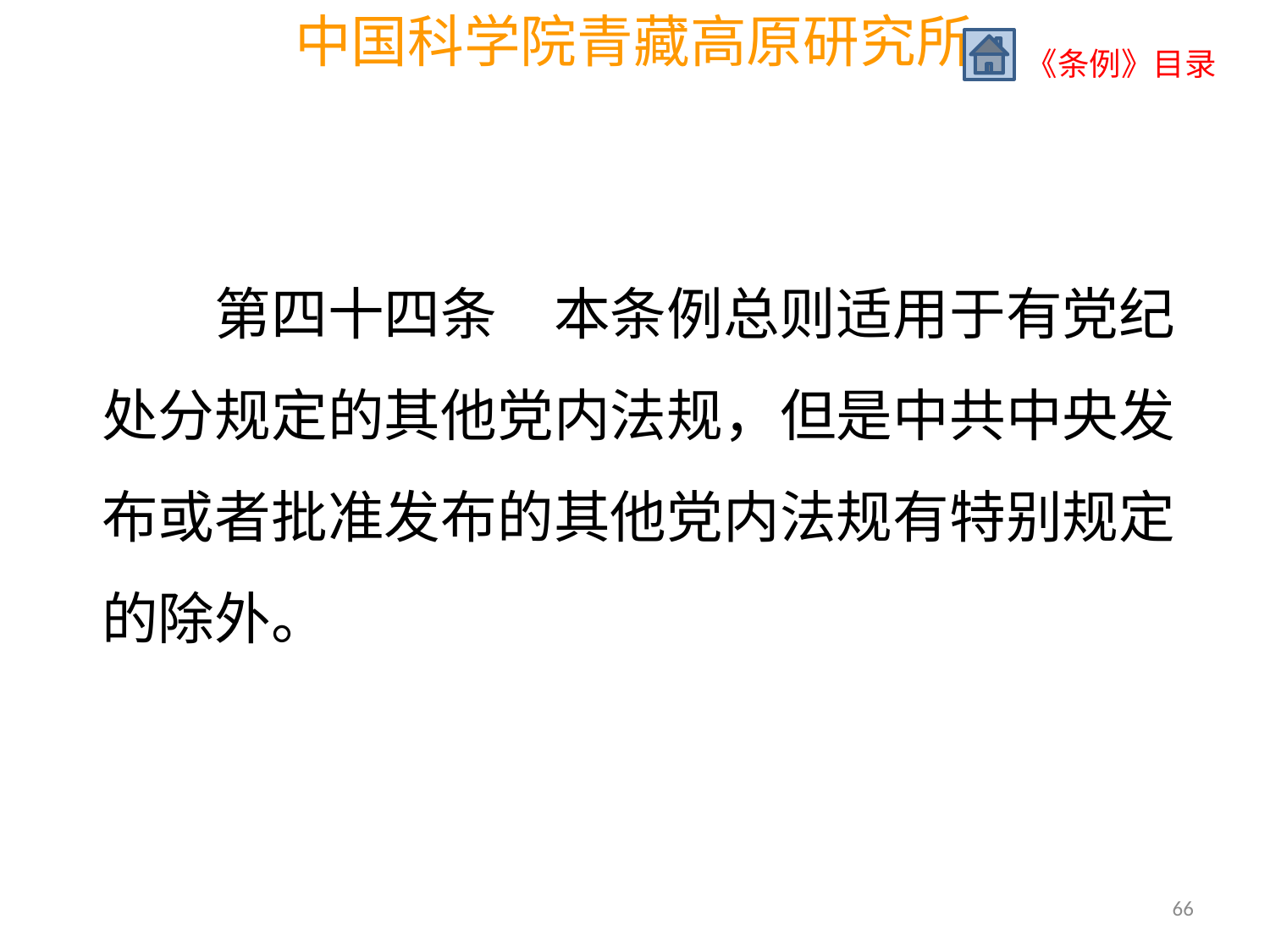

《条例》目录
　　第四十四条　本条例总则适用于有党纪处分规定的其他党内法规，但是中共中央发布或者批准发布的其他党内法规有特别规定的除外。
66